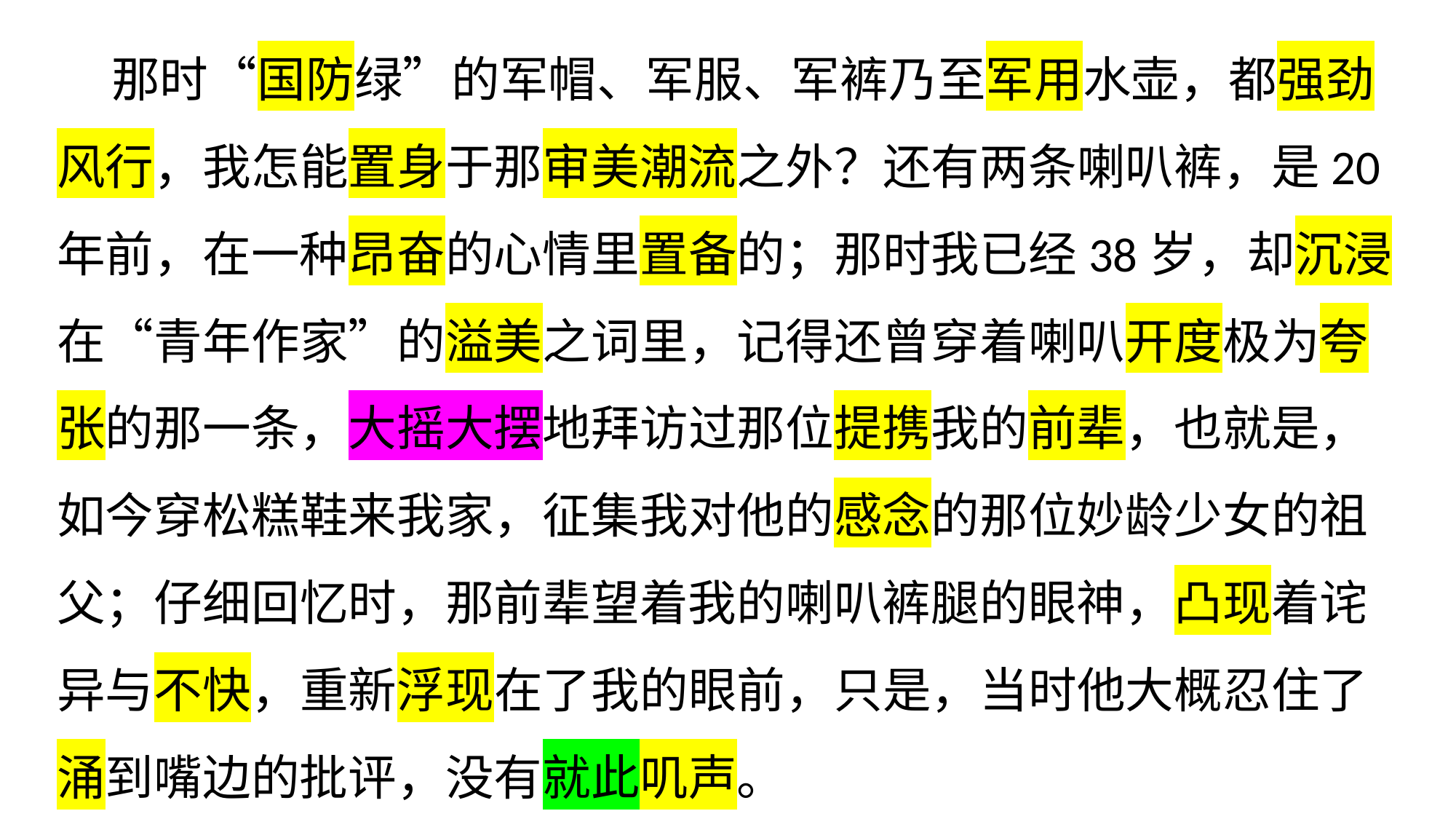

那时“国防绿”的军帽、军服、军裤乃至军用水壶，都强劲风行，我怎能置身于那审美潮流之外？还有两条喇叭裤，是20年前，在一种昂奋的心情里置备的；那时我已经38岁，却沉浸在“青年作家”的溢美之词里，记得还曾穿着喇叭开度极为夸张的那一条，大摇大摆地拜访过那位提携我的前辈，也就是，如今穿松糕鞋来我家，征集我对他的感念的那位妙龄少女的祖父；仔细回忆时，那前辈望着我的喇叭裤腿的眼神，凸现着诧异与不快，重新浮现在了我的眼前，只是，当时他大概忍住了涌到嘴边的批评，没有就此叽声。